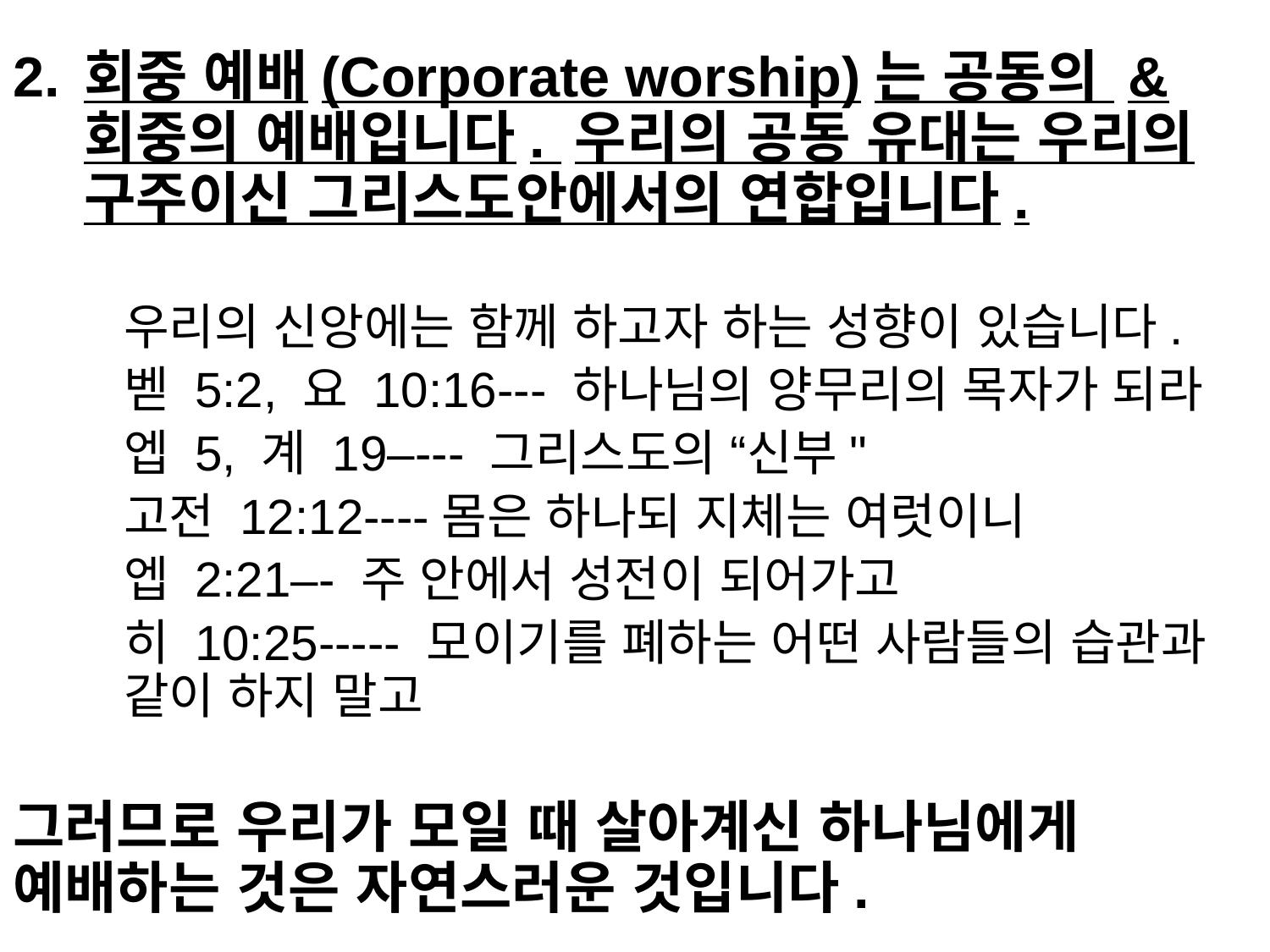

회중 예배(Corporate worship)는 공동의 & 회중의 예배입니다. 우리의 공동 유대는 우리의 구주이신 그리스도안에서의 연합입니다.

우리의 신앙에는 함께 하고자 하는 성향이 있습니다.
벧 5:2, 요 10:16--- 하나님의 양무리의 목자가 되라
엡 5, 계 19–--- 그리스도의 “신부"
고전 12:12----몸은 하나되 지체는 여럿이니
엡 2:21–- 주 안에서 성전이 되어가고
히 10:25----- 모이기를 폐하는 어떤 사람들의 습관과 같이 하지 말고

그러므로 우리가 모일 때 살아계신 하나님에게 예배하는 것은 자연스러운 것입니다.